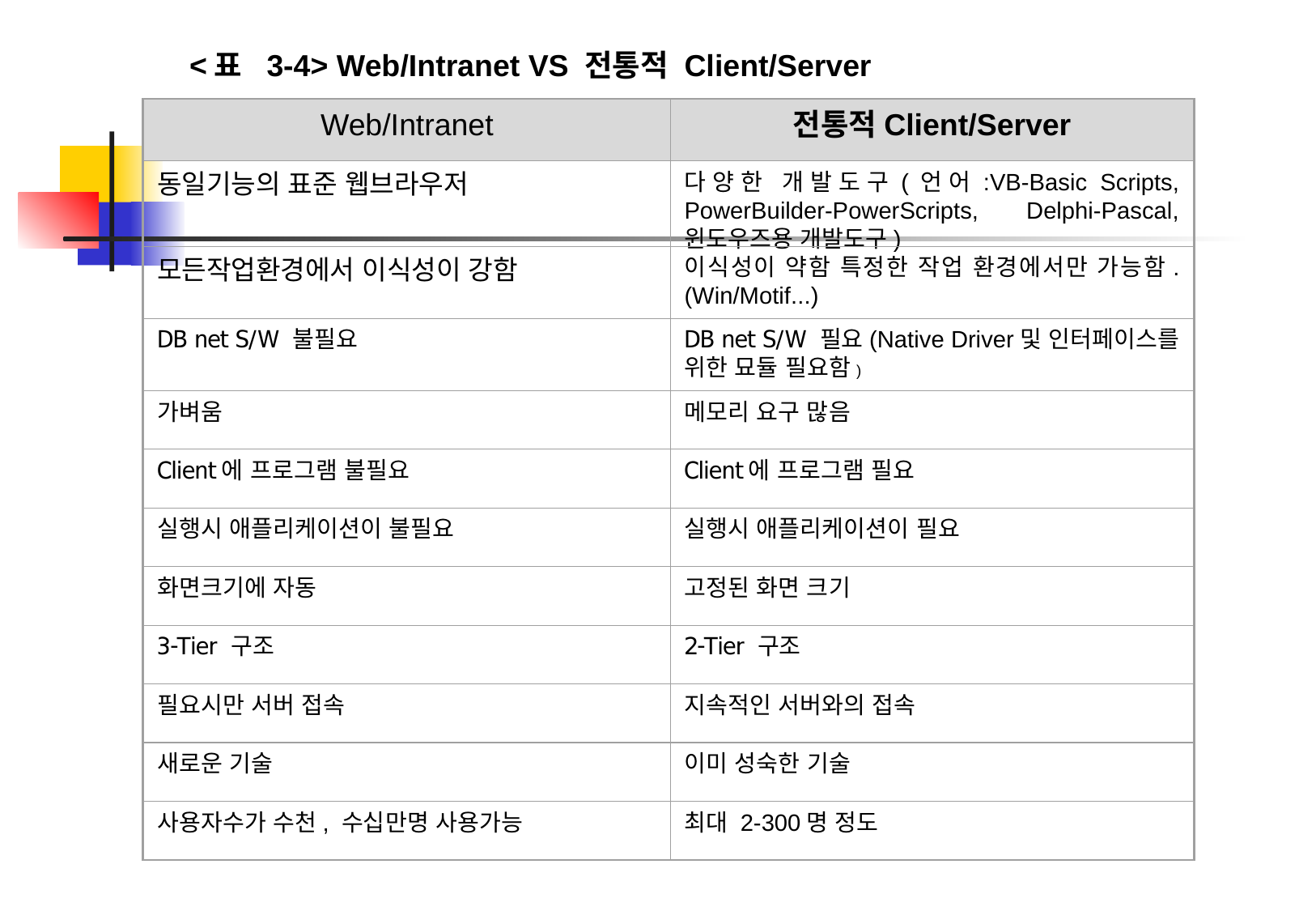

<표  3-4> Web/Intranet VS 전통적 Client/Server

Web/Intranet

전통적Client/Server

동일기능의 표준 웹브라우저

다양한 개발도구(언어:VB-Basic Scripts, PowerBuilder-PowerScripts, Delphi-Pascal, 윈도우즈용 개발도구)

모든작업환경에서 이식성이 강함

이식성이 약함 특정한 작업 환경에서만 가능함.(Win/Motif...)

DB net S/W 불필요

DB net S/W 필요(Native Driver및 인터페이스를 위한 묘듈 필요함)

가벼움

메모리 요구 많음

Client에 프로그램 불필요

Client에 프로그램 필요

실행시 애플리케이션이 불필요

실행시 애플리케이션이 필요

화면크기에 자동

고정된 화면 크기

3-Tier 구조

2-Tier 구조

필요시만 서버 접속

지속적인 서버와의 접속

새로운 기술

이미 성숙한 기술

사용자수가 수천, 수십만명 사용가능

최대 2-300명 정도